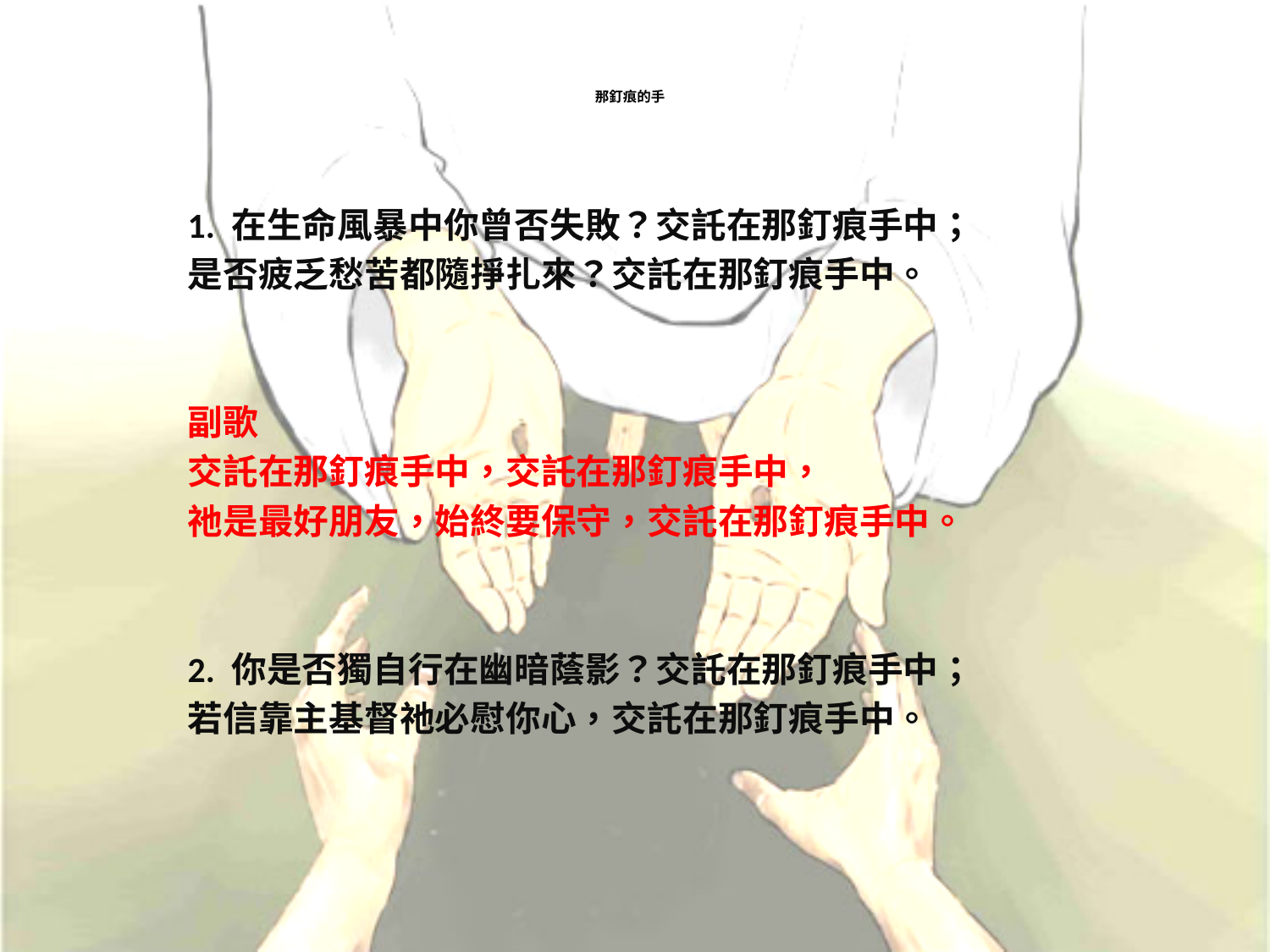

# 那釘痕的手
1. 在生命風暴中你曾否失敗？交託在那釘痕手中；
是否疲乏愁苦都隨掙扎來？交託在那釘痕手中。

副歌
交託在那釘痕手中，交託在那釘痕手中，
祂是最好朋友，始終要保守，交託在那釘痕手中。

2. 你是否獨自行在幽暗蔭影？交託在那釘痕手中；
若信靠主基督祂必慰你心，交託在那釘痕手中。